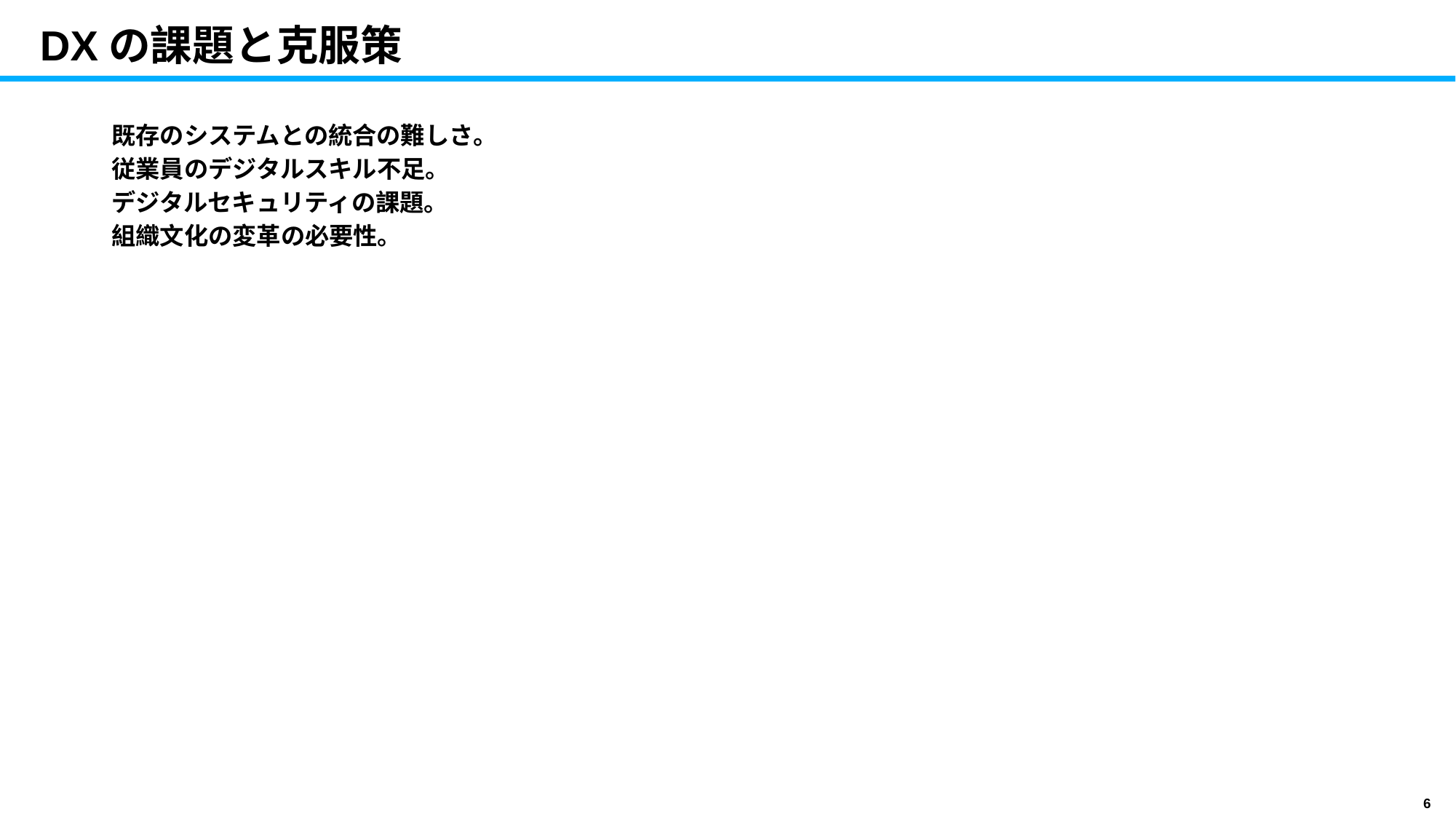

# DXの課題と克服策
既存のシステムとの統合の難しさ。
従業員のデジタルスキル不足。
デジタルセキュリティの課題。
組織文化の変革の必要性。

6